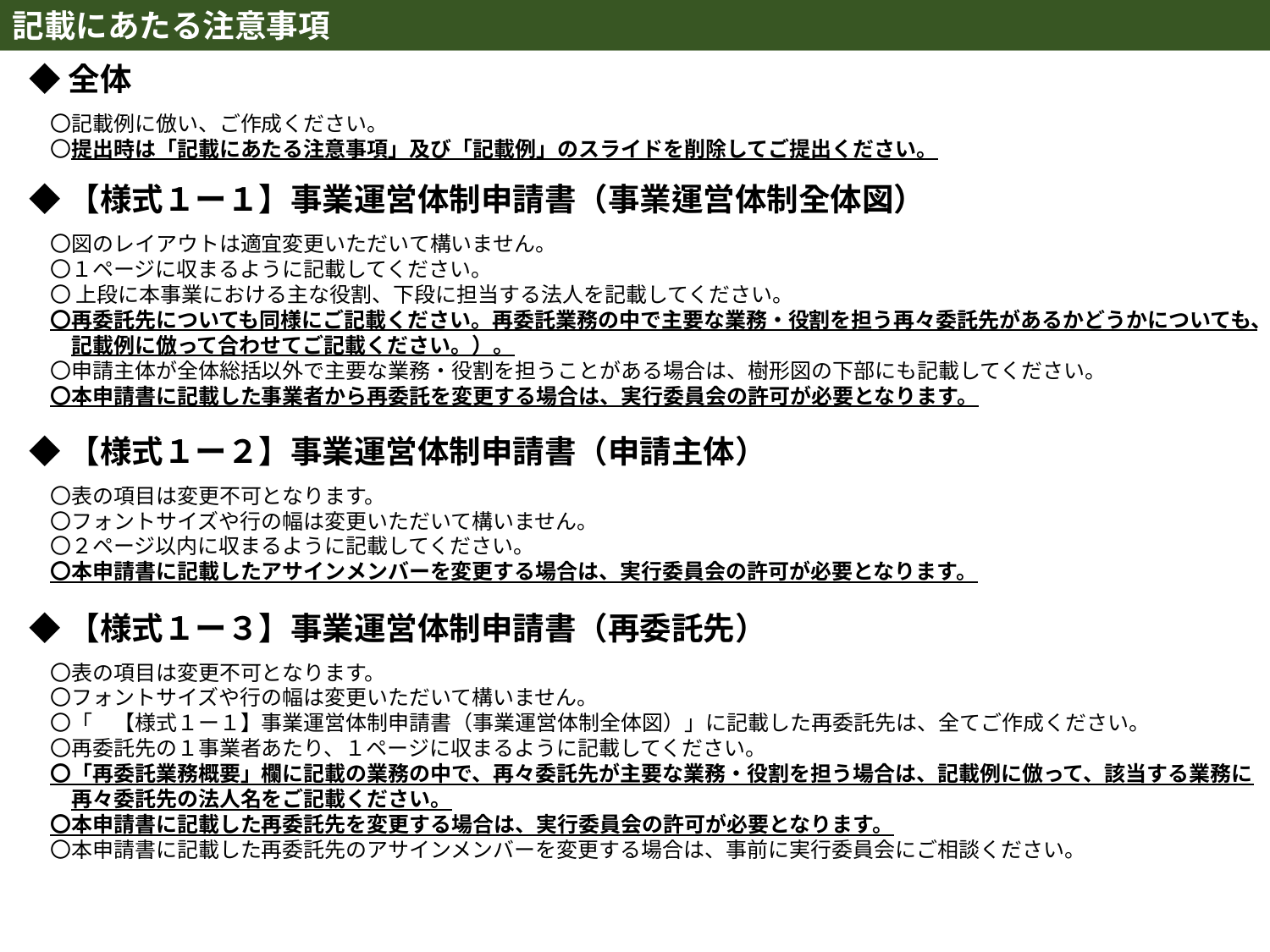

記載にあたる注意事項
◆全体

　〇記載例に倣い、ご作成ください。
　〇提出時は「記載にあたる注意事項」及び「記載例」のスライドを削除してご提出ください。
◆【様式１ー１】事業運営体制申請書（事業運営体制全体図）

　〇図のレイアウトは適宜変更いただいて構いません。
　〇１ページに収まるように記載してください。
　〇 上段に本事業における主な役割、下段に担当する法人を記載してください。
　〇再委託先についても同様にご記載ください。再委託業務の中で主要な業務・役割を担う再々委託先があるかどうかについても、
　　記載例に倣って合わせてご記載ください。）。
　〇申請主体が全体総括以外で主要な業務・役割を担うことがある場合は、樹形図の下部にも記載してください。
　〇本申請書に記載した事業者から再委託を変更する場合は、実行委員会の許可が必要となります。
◆【様式１ー２】事業運営体制申請書（申請主体）

　〇表の項目は変更不可となります。
　〇フォントサイズや行の幅は変更いただいて構いません。
　〇２ページ以内に収まるように記載してください。
　〇本申請書に記載したアサインメンバーを変更する場合は、実行委員会の許可が必要となります。
◆【様式１ー３】事業運営体制申請書（再委託先）

　〇表の項目は変更不可となります。
　〇フォントサイズや行の幅は変更いただいて構いません。
　〇「　【様式１ー１】事業運営体制申請書（事業運営体制全体図）」に記載した再委託先は、全てご作成ください。
　〇再委託先の１事業者あたり、１ページに収まるように記載してください。
　〇「再委託業務概要」欄に記載の業務の中で、再々委託先が主要な業務・役割を担う場合は、記載例に倣って、該当する業務に
　　再々委託先の法人名をご記載ください。
　〇本申請書に記載した再委託先を変更する場合は、実行委員会の許可が必要となります。
　〇本申請書に記載した再委託先のアサインメンバーを変更する場合は、事前に実行委員会にご相談ください。